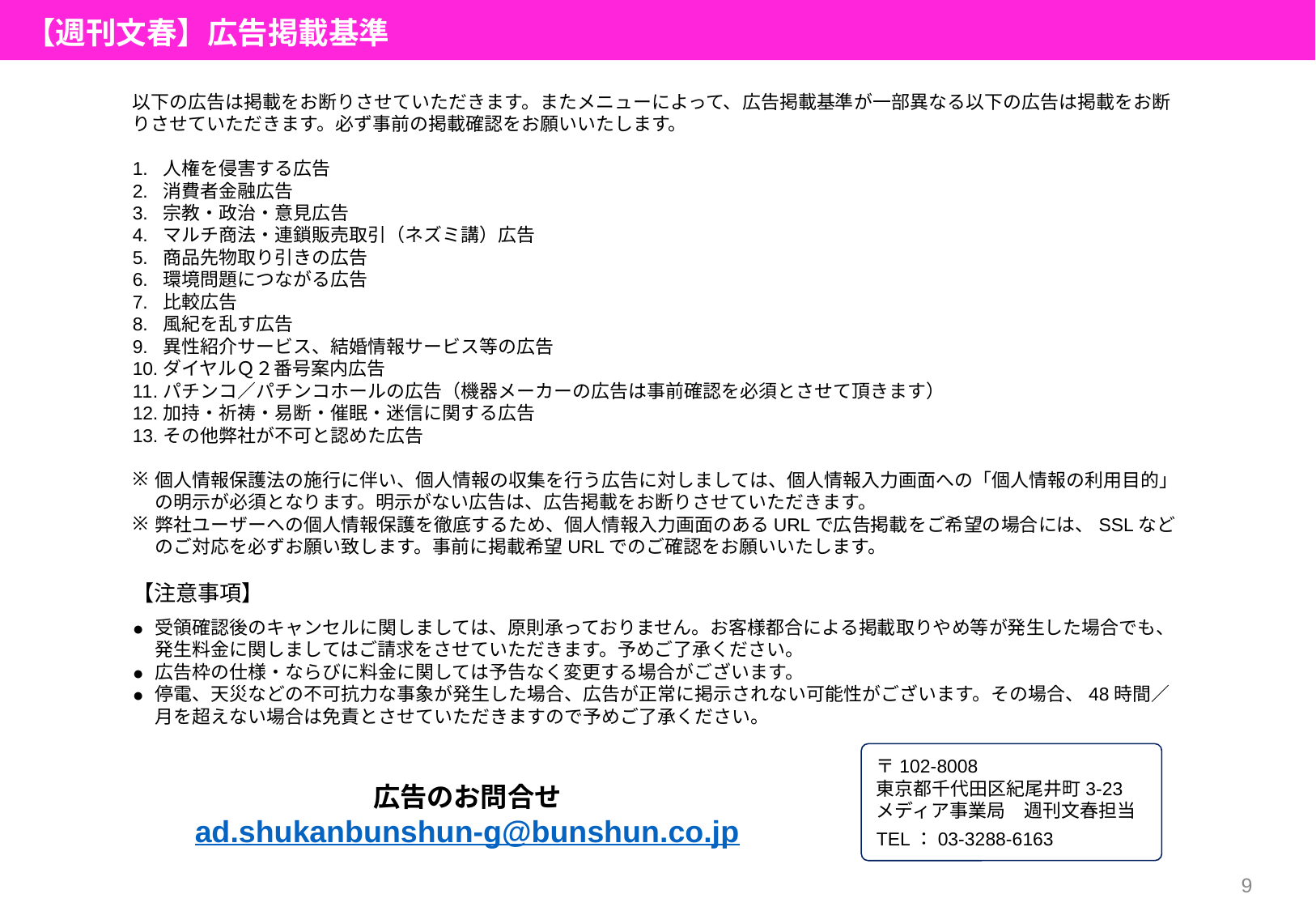

【週刊文春】広告掲載基準
以下の広告は掲載をお断りさせていただきます。またメニューによって、広告掲載基準が一部異なる以下の広告は掲載をお断りさせていただきます。必ず事前の掲載確認をお願いいたします。

人権を侵害する広告
消費者金融広告
宗教・政治・意見広告
マルチ商法・連鎖販売取引（ネズミ講）広告
商品先物取り引きの広告
環境問題につながる広告
比較広告
風紀を乱す広告
異性紹介サービス、結婚情報サービス等の広告
ダイヤルＱ２番号案内広告
パチンコ／パチンコホールの広告（機器メーカーの広告は事前確認を必須とさせて頂きます）
加持・祈祷・易断・催眠・迷信に関する広告
その他弊社が不可と認めた広告

個人情報保護法の施行に伴い、個人情報の収集を行う広告に対しましては、個人情報入力画面への「個人情報の利用目的」の明示が必須となります。明示がない広告は、広告掲載をお断りさせていただきます。
弊社ユーザーへの個人情報保護を徹底するため、個人情報入力画面のあるURLで広告掲載をご希望の場合には、SSLなどのご対応を必ずお願い致します。事前に掲載希望URLでのご確認をお願いいたします。

【注意事項】

受領確認後のキャンセルに関しましては、原則承っておりません。お客様都合による掲載取りやめ等が発生した場合でも、発生料金に関しましてはご請求をさせていただきます。予めご了承ください。
広告枠の仕様・ならびに料金に関しては予告なく変更する場合がございます。
停電、天災などの不可抗力な事象が発生した場合、広告が正常に掲示されない可能性がございます。その場合、48時間／月を超えない場合は免責とさせていただきますので予めご了承ください。
〒102-8008
東京都千代田区紀尾井町3-23
メディア事業局　週刊文春担当

TEL：03-3288-6163
広告のお問合せ
ad.shukanbunshun-g@bunshun.co.jp
9